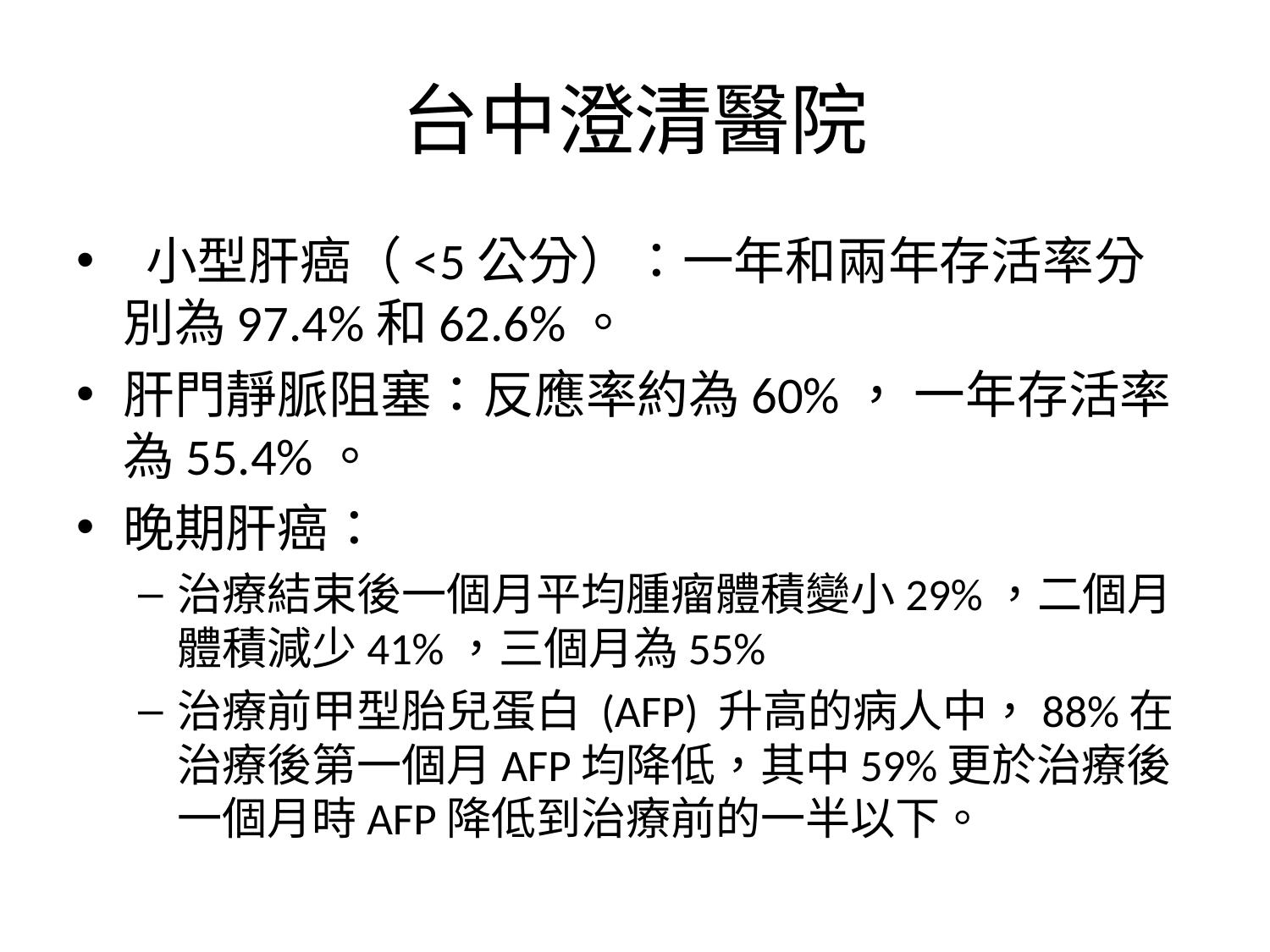

# 台中澄清醫院
 小型肝癌（<5公分）：一年和兩年存活率分別為97.4%和62.6%。
肝門靜脈阻塞：反應率約為60%， 一年存活率為55.4%。
晚期肝癌：
治療結束後一個月平均腫瘤體積變小29%，二個月體積減少41%，三個月為55%
治療前甲型胎兒蛋白 (AFP) 升高的病人中，88%在治療後第一個月AFP均降低，其中59%更於治療後一個月時AFP降低到治療前的一半以下。